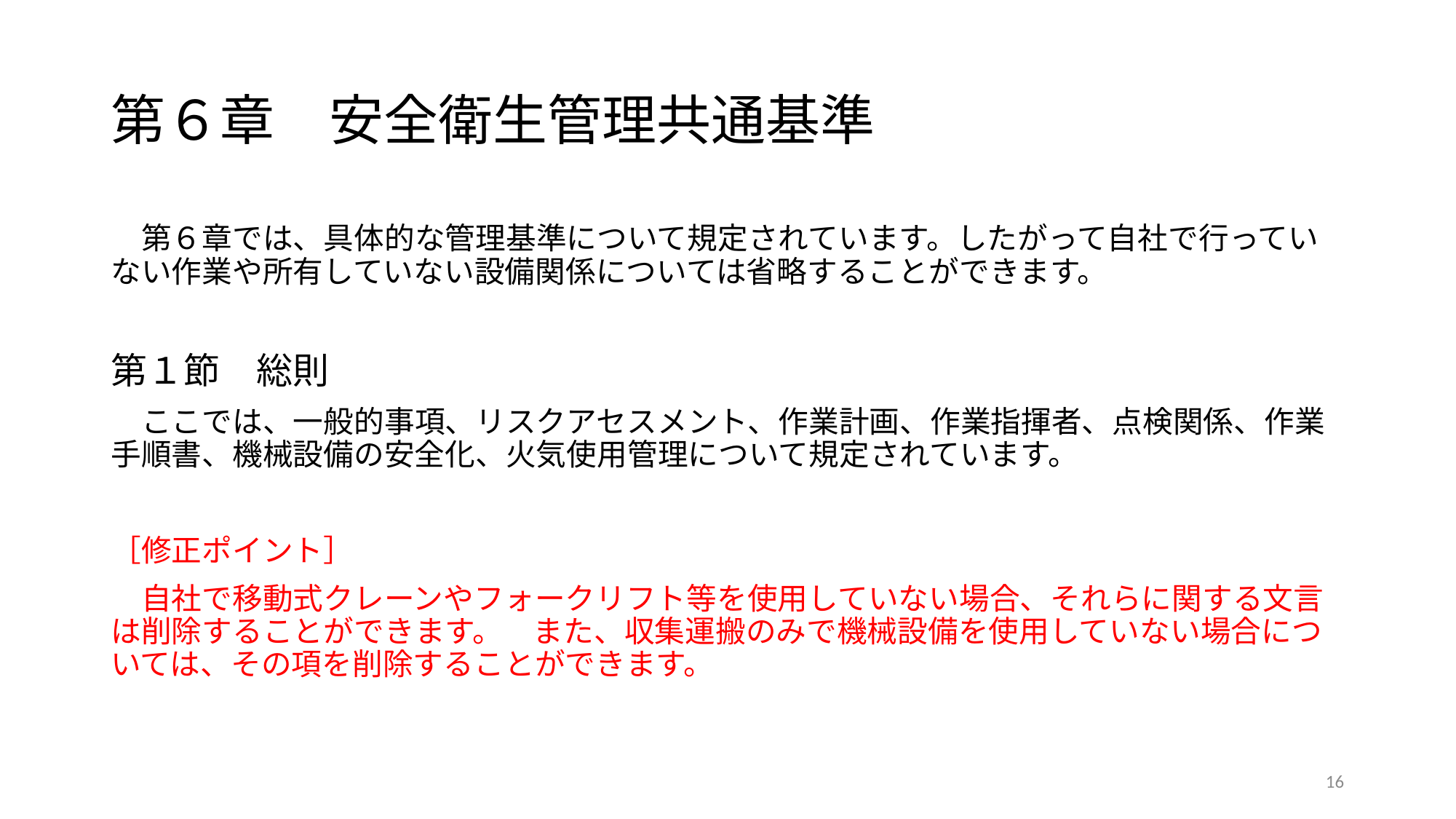

# 第６章　安全衛生管理共通基準
　第６章では、具体的な管理基準について規定されています。したがって自社で行っていない作業や所有していない設備関係については省略することができます。

第１節　総則
　ここでは、一般的事項、リスクアセスメント、作業計画、作業指揮者、点検関係、作業手順書、機械設備の安全化、火気使用管理について規定されています。

［修正ポイント］
　自社で移動式クレーンやフォークリフト等を使用していない場合、それらに関する文言は削除することができます。　また、収集運搬のみで機械設備を使用していない場合については、その項を削除することができます。
16